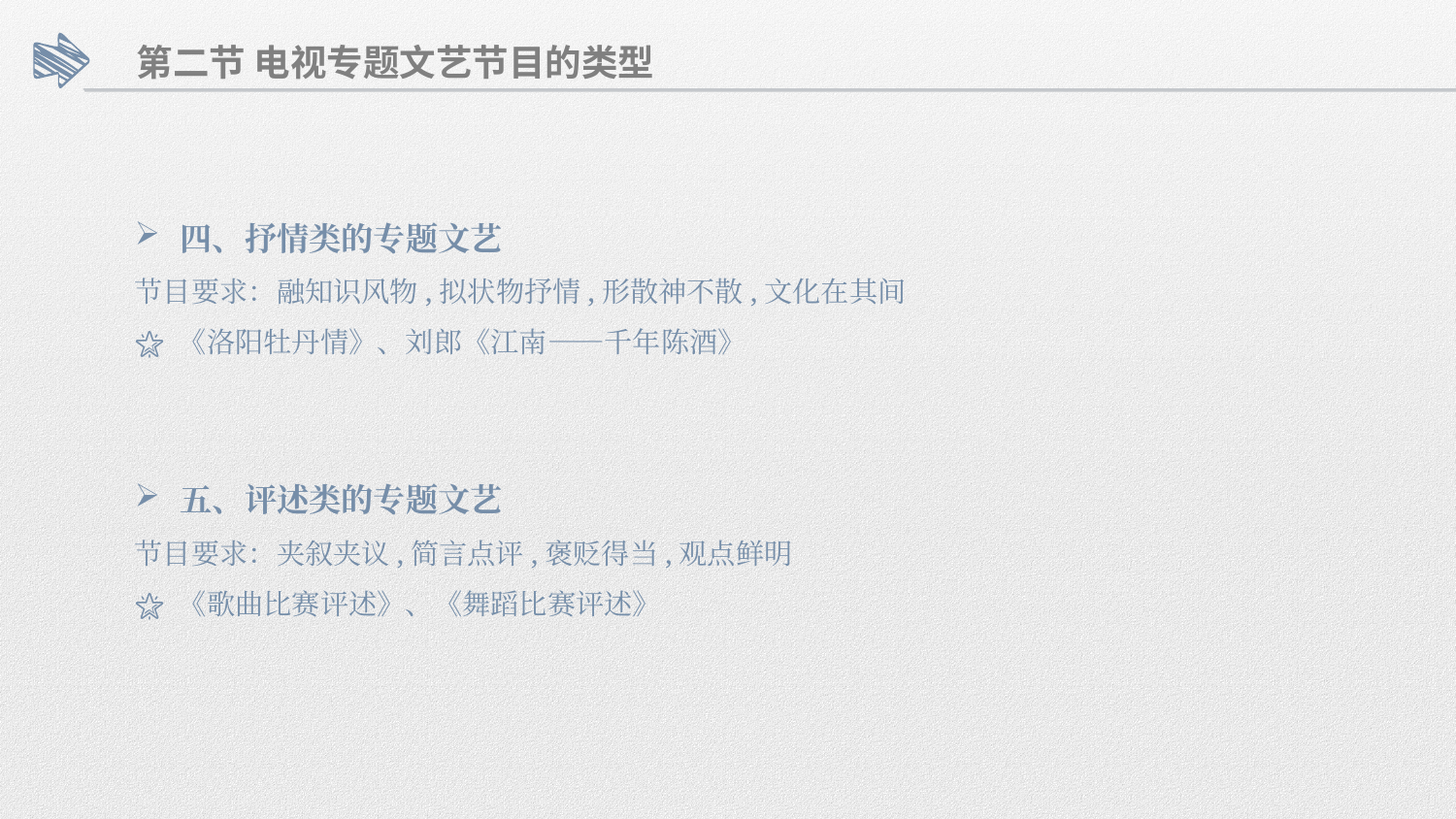

第二节 电视专题文艺节目的类型
四、抒情类的专题文艺
节目要求：融知识风物,拟状物抒情,形散神不散,文化在其间
🌟 《洛阳牡丹情》、刘郎《江南——千年陈酒》

五、评述类的专题文艺
节目要求：夹叙夹议,简言点评,褒贬得当,观点鲜明
🌟 《歌曲比赛评述》、《舞蹈比赛评述》